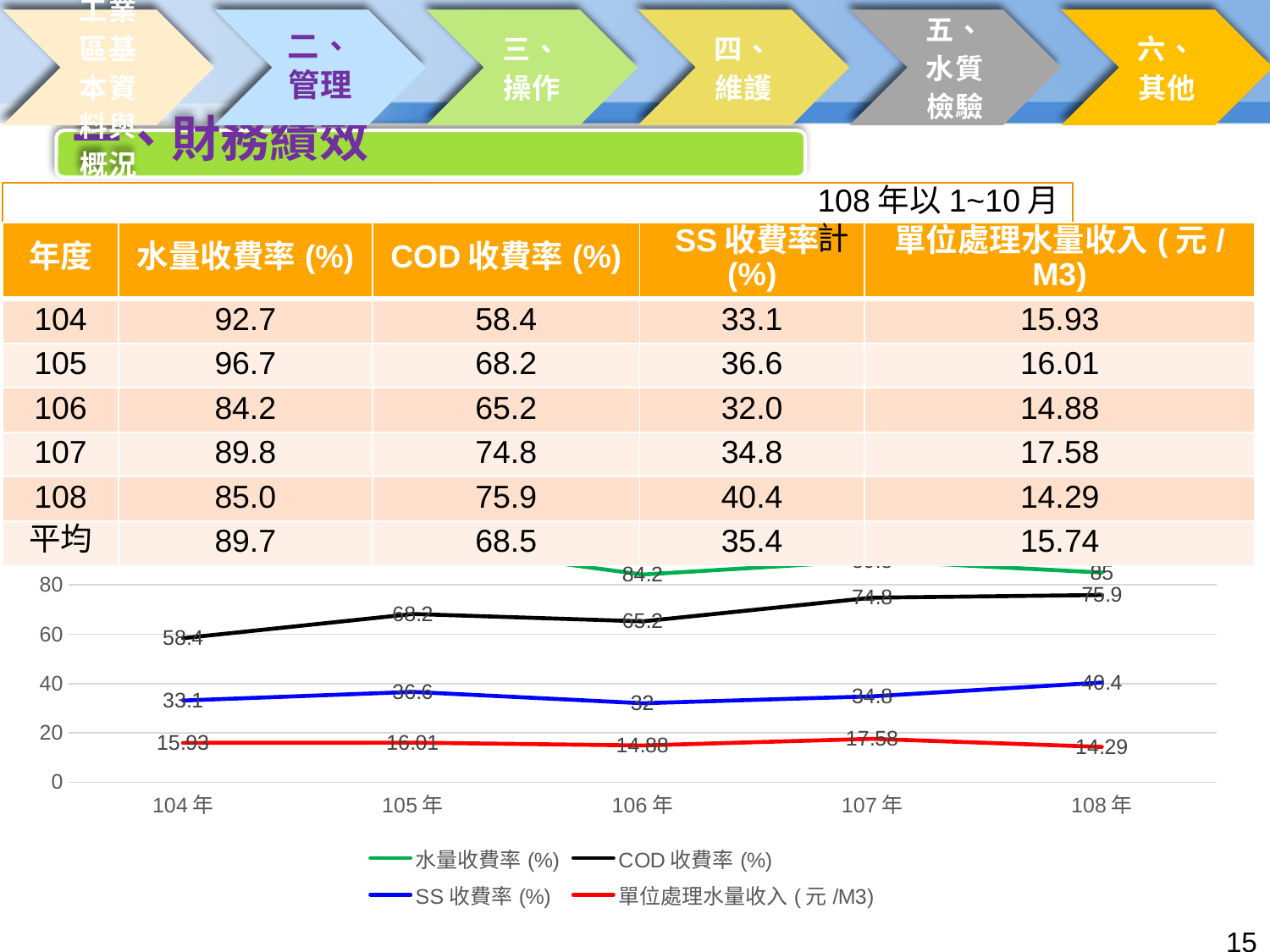

二、管理
三、操作
四、維護
五、水質檢驗
六、其他
一、財務績效
108年以1~10月計
| 年度 | 水量收費率(%) | COD收費率(%) | SS收費率(%) | 單位處理水量收入(元/M3) |
| --- | --- | --- | --- | --- |
| 104 | 92.7 | 58.4 | 33.1 | 15.93 |
| 105 | 96.7 | 68.2 | 36.6 | 16.01 |
| 106 | 84.2 | 65.2 | 32.0 | 14.88 |
| 107 | 89.8 | 74.8 | 34.8 | 17.58 |
| 108 | 85.0 | 75.9 | 40.4 | 14.29 |
| 平均 | 89.7 | 68.5 | 35.4 | 15.74 |

### Chart

| Category | 水量收費率(%) | COD收費率(%) | SS收費率(%) | 單位處理水量收入(元/M3) |
|---|---|---|---|---|
| 104年 | 92.7 | 58.4 | 33.1 | 15.93 |
| 105年 | 96.7 | 68.2 | 36.6 | 16.010000000000005 |
| 106年 | 84.2 | 65.2 | 32.0 | 14.88 |
| 107年 | 89.8 | 74.8 | 34.80000000000001 | 17.579999999999995 |
| 108年 | 85.0 | 75.9 | 40.4 | 14.29 |